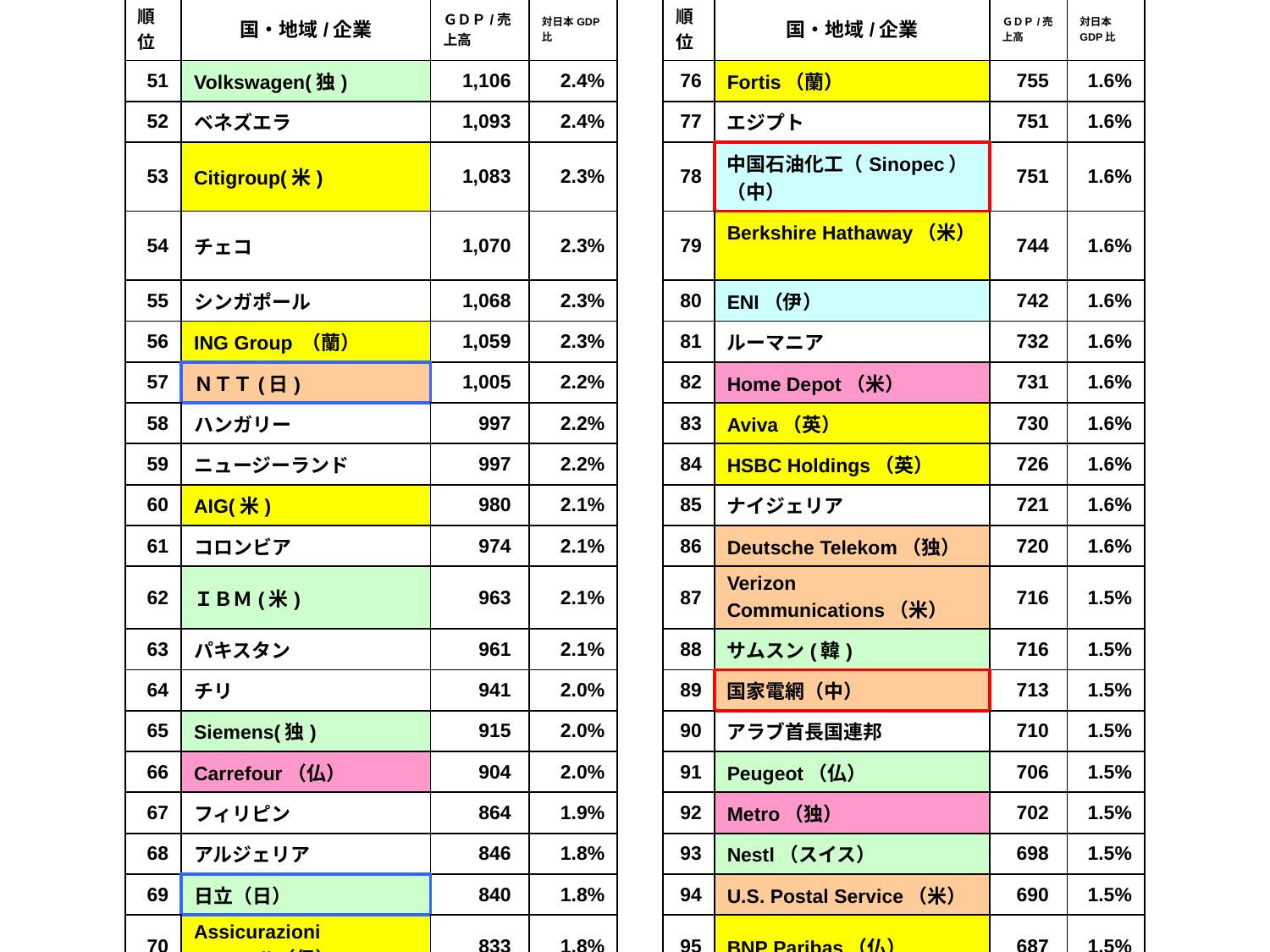

| 順位 | 国・地域/企業 | ＧＤＰ/売上高 | 対日本GDP比 |  | 順位 | 国・地域/企業 | ＧＤＰ/売上高 | 対日本GDP比 |
| --- | --- | --- | --- | --- | --- | --- | --- | --- |
| 51 | Volkswagen(独) | 1,106 | 2.4% |  | 76 | Fortis（蘭） | 755 | 1.6% |
| 52 | ベネズエラ | 1,093 | 2.4% |  | 77 | エジプト | 751 | 1.6% |
| 53 | Citigroup(米) | 1,083 | 2.3% |  | 78 | 中国石油化工（Sinopec）（中） | 751 | 1.6% |
| 54 | チェコ | 1,070 | 2.3% |  | 79 | Berkshire Hathaway（米） | 744 | 1.6% |
| 55 | シンガポール | 1,068 | 2.3% |  | 80 | ENI（伊） | 742 | 1.6% |
| 56 | ING Group （蘭） | 1,059 | 2.3% |  | 81 | ルーマニア | 732 | 1.6% |
| 57 | ＮＴＴ(日) | 1,005 | 2.2% |  | 82 | Home Depot（米） | 731 | 1.6% |
| 58 | ハンガリー | 997 | 2.2% |  | 83 | Aviva（英） | 730 | 1.6% |
| 59 | ニュージーランド | 997 | 2.2% |  | 84 | HSBC Holdings（英） | 726 | 1.6% |
| 60 | AIG(米) | 980 | 2.1% |  | 85 | ナイジェリア | 721 | 1.6% |
| 61 | コロンビア | 974 | 2.1% |  | 86 | Deutsche Telekom（独） | 720 | 1.6% |
| 62 | ＩＢＭ(米) | 963 | 2.1% |  | 87 | Verizon Communications（米） | 716 | 1.5% |
| 63 | パキスタン | 961 | 2.1% |  | 88 | サムスン(韓) | 716 | 1.5% |
| 64 | チリ | 941 | 2.0% |  | 89 | 国家電網（中） | 713 | 1.5% |
| 65 | Siemens(独) | 915 | 2.0% |  | 90 | アラブ首長国連邦 | 710 | 1.5% |
| 66 | Carrefour（仏） | 904 | 2.0% |  | 91 | Peugeot（仏） | 706 | 1.5% |
| 67 | フィリピン | 864 | 1.9% |  | 92 | Metro（独） | 702 | 1.5% |
| 68 | アルジェリア | 846 | 1.8% |  | 93 | Nestl（スイス） | 698 | 1.5% |
| 69 | 日立（日） | 840 | 1.8% |  | 94 | U.S. Postal Service（米） | 690 | 1.5% |
| 70 | Assicurazioni Generali（伊） | 833 | 1.8% |  | 95 | BNP Paribas（仏） | 687 | 1.5% |
| 71 | 松下電器（日） | 811 | 1.8% |  | 96 | ペルー | 684 | 1.5% |
| 72 | McKesson(米) | 805 | 1.7% |  | 97 | 中国石油天然気（CNPC）（中） | 677 | 1.5% |
| 73 | 本田技研（日） | 805 | 1.7% |  | 98 | Sony（日） | 666 | 1.4% |
| 74 | Hewlett-Packard（米） | 799 | 1.7% |  | 99 | ウクライナ | 651 | 1.4% |
| 75 | 日産自動車（日） | 798 | 1.7% |  | ※ | 東京都 | 7,440 | 16.1% |